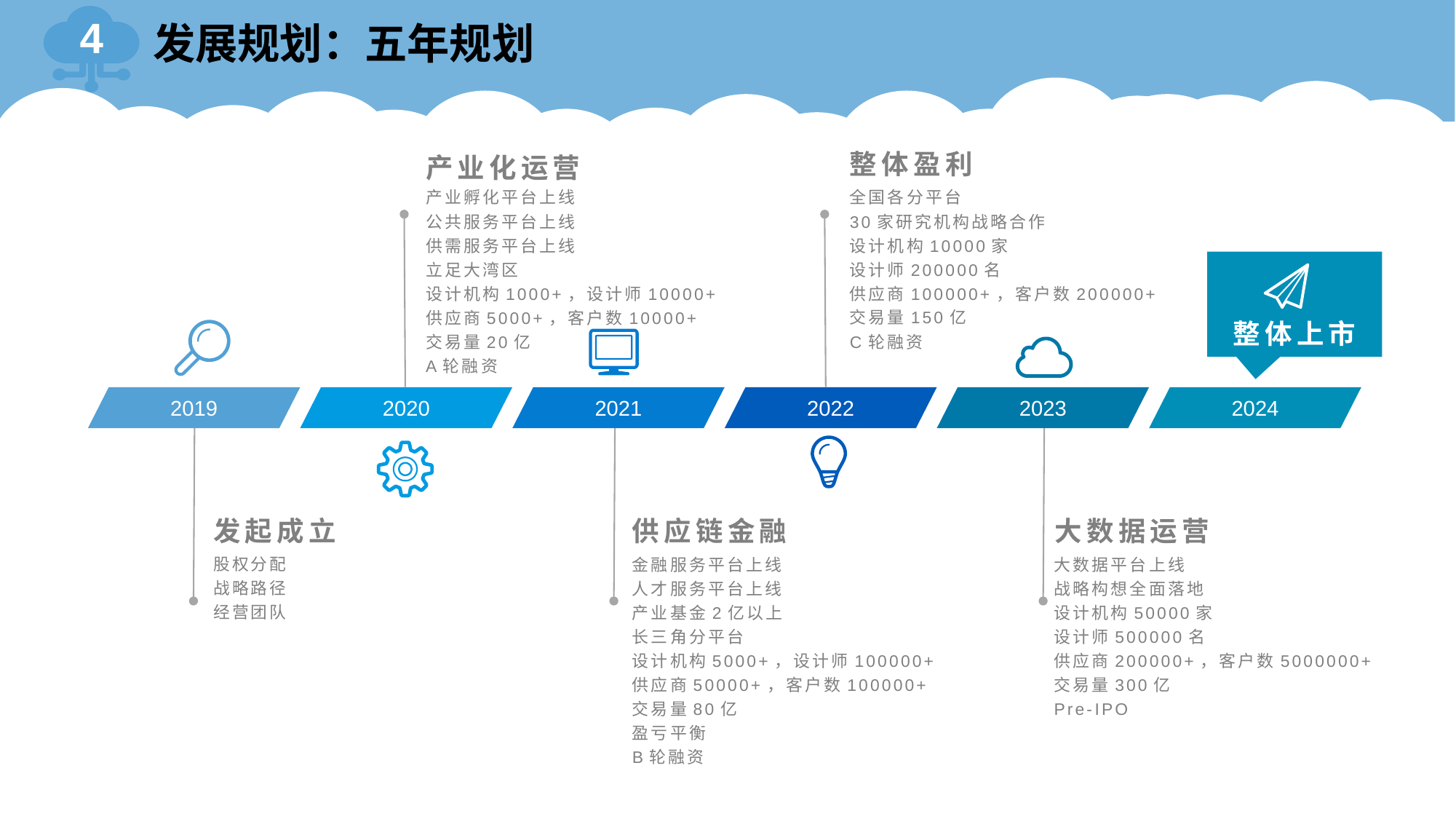

4
发展规划：五年规划
产业化运营
整体盈利
产业孵化平台上线
公共服务平台上线
供需服务平台上线
立足大湾区
设计机构1000+，设计师10000+
供应商5000+，客户数10000+
交易量20亿
A轮融资

全国各分平台
30家研究机构战略合作
设计机构10000家
设计师200000名
供应商100000+，客户数200000+
交易量150亿
C轮融资

整体上市

2019
2020
2021
2022
2023
2024

发起成立
供应链金融
大数据运营
股权分配
战略路径
经营团队
金融服务平台上线
人才服务平台上线
产业基金2亿以上
长三角分平台
设计机构5000+，设计师100000+
供应商50000+，客户数100000+
交易量80亿
盈亏平衡
B轮融资

大数据平台上线
战略构想全面落地
设计机构50000家
设计师500000名
供应商200000+，客户数5000000+
交易量300亿
Pre-IPO